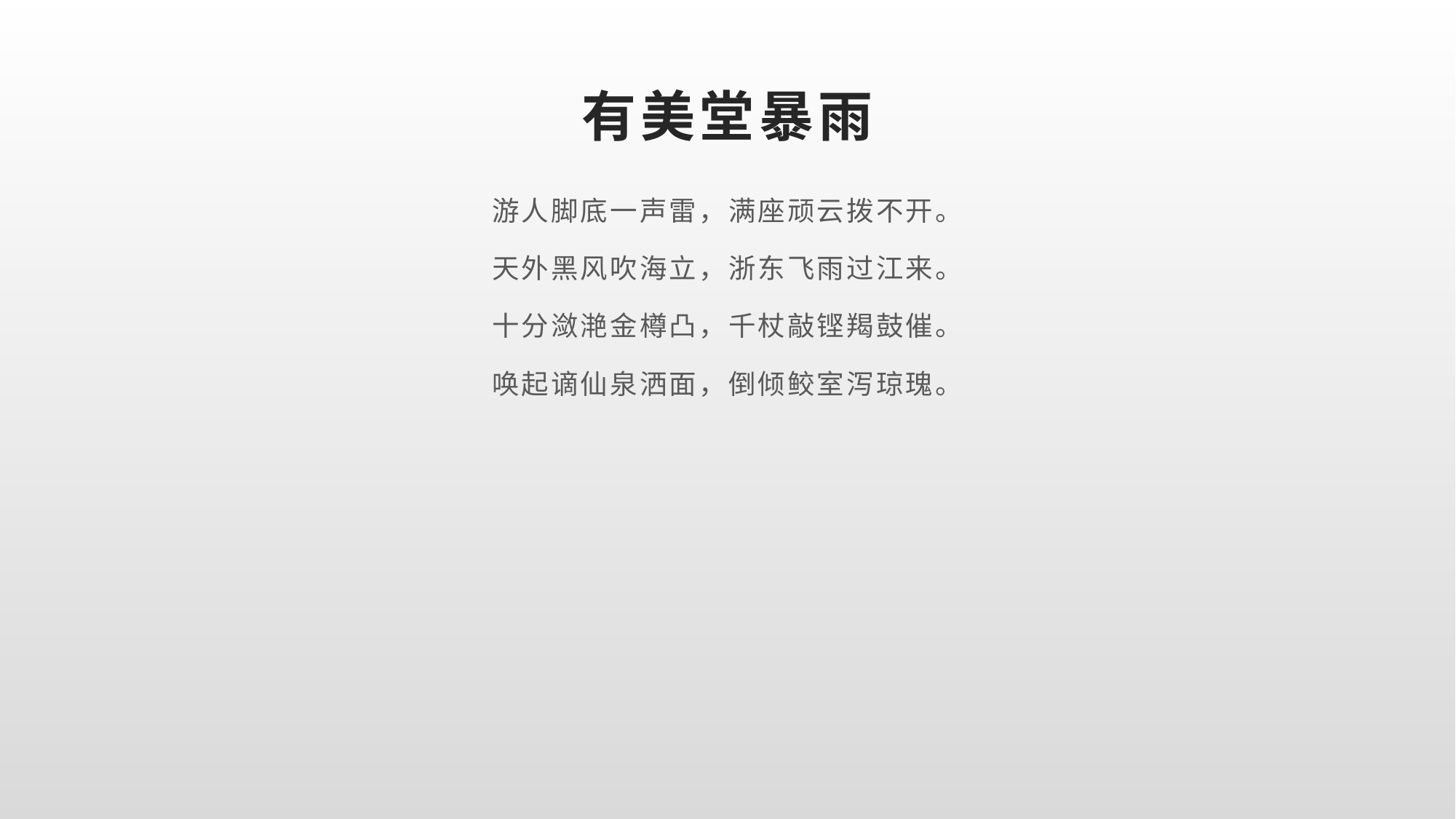

# 有美堂暴雨
游人脚底一声雷，满座顽云拨不开。
天外黑风吹海立，浙东飞雨过江来。
十分潋滟金樽凸，千杖敲铿羯鼓催。
唤起谪仙泉洒面，倒倾鲛室泻琼瑰。